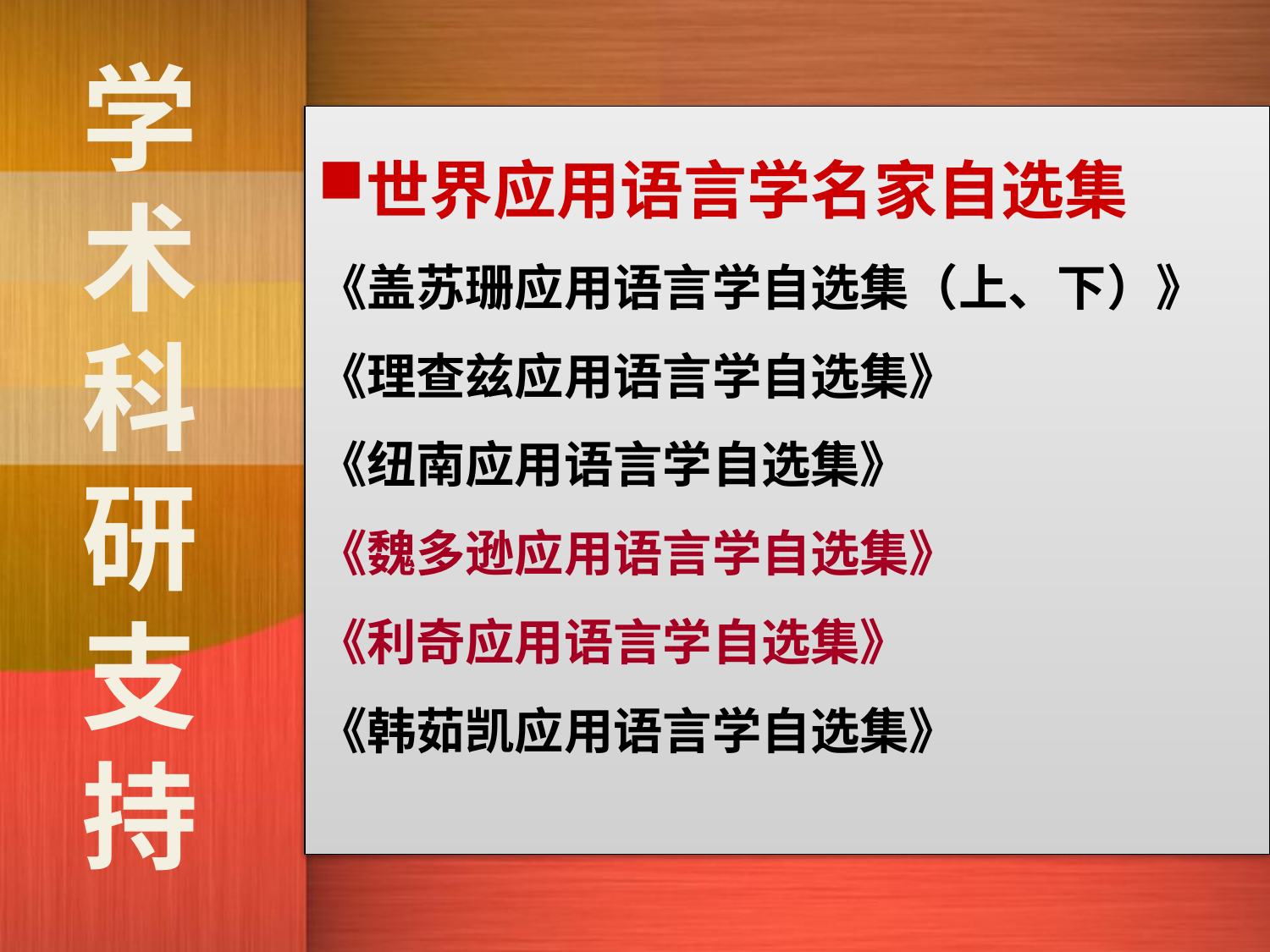

学术科研支持
世界应用语言学名家自选集
《盖苏珊应用语言学自选集（上、下）》
《理查兹应用语言学自选集》
《纽南应用语言学自选集》
《魏多逊应用语言学自选集》
《利奇应用语言学自选集》
《韩茹凯应用语言学自选集》